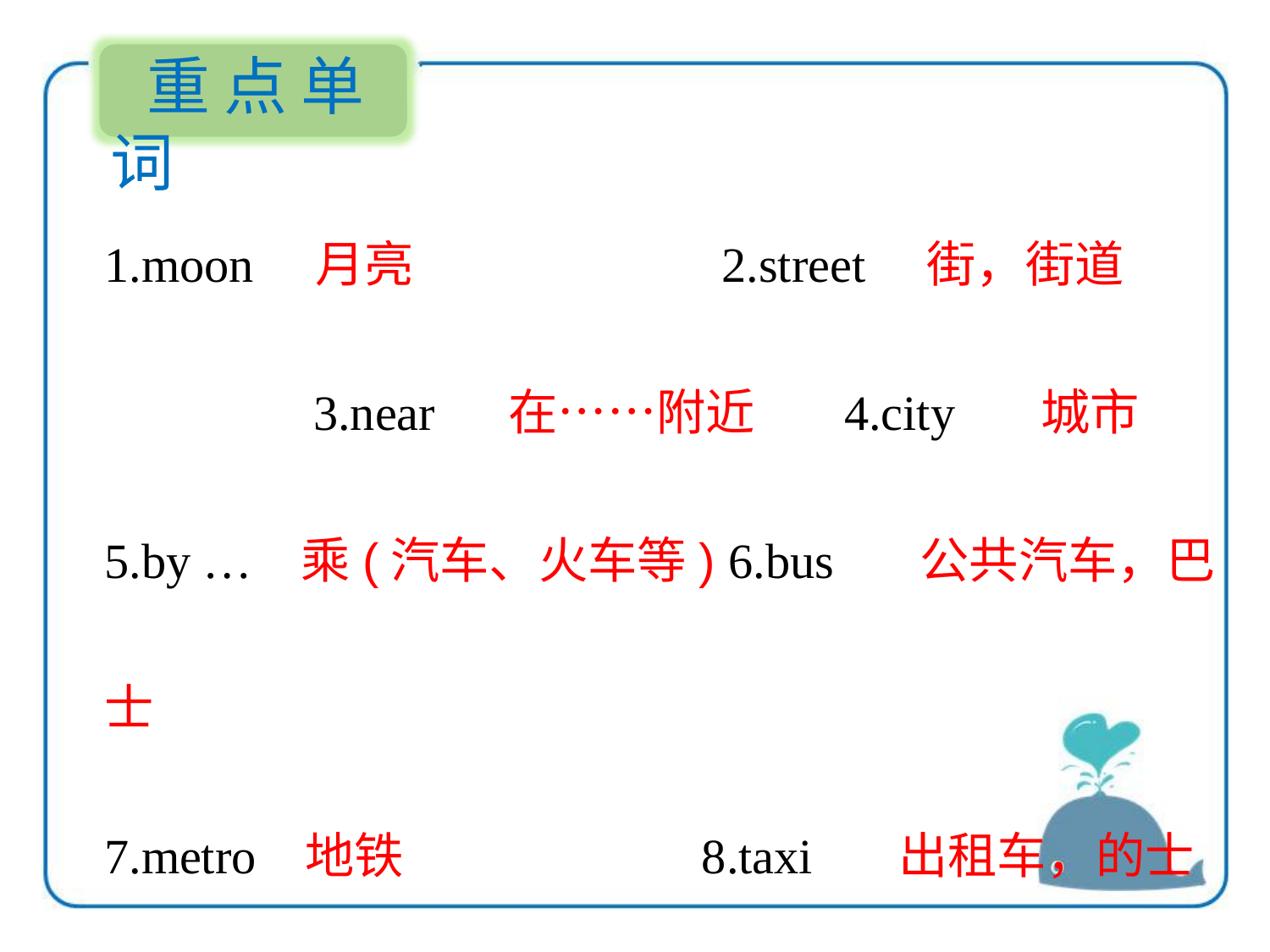

重点单词

1.moon    月亮　　　　         2.street    街，街道　　　　　　3.near     在……附近       4.city      城市
5.by …   乘(汽车、火车等) 6.bus      公共汽车，巴士
7.metro   地铁                          8.taxi      出租车，的士